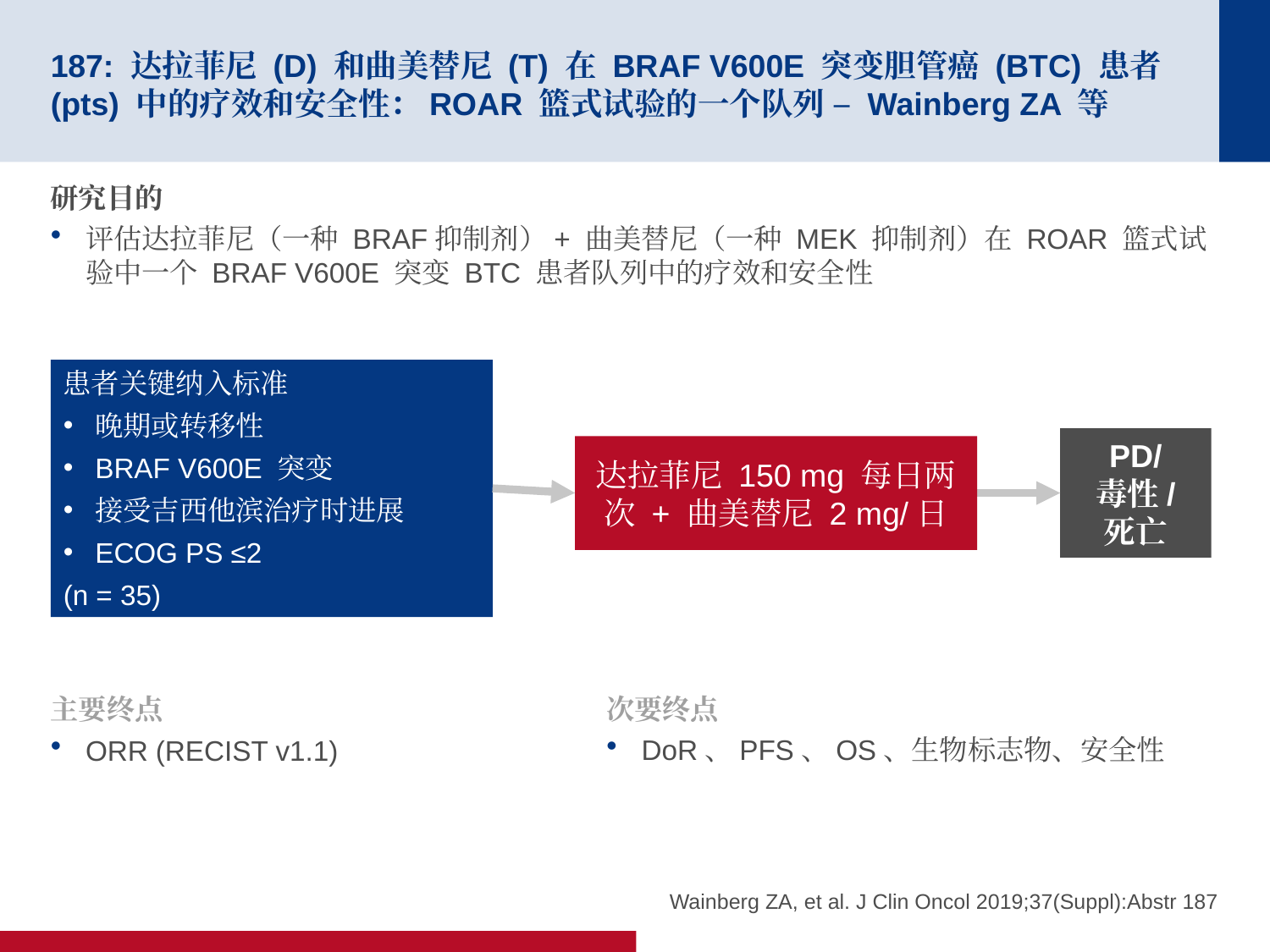

# 187: 达拉菲尼 (D) 和曲美替尼 (T) 在 BRAF V600E 突变胆管癌 (BTC) 患者 (pts) 中的疗效和安全性：ROAR 篮式试验的一个队列 – Wainberg ZA 等
研究目的
评估达拉菲尼（一种 BRAF抑制剂）+ 曲美替尼（一种 MEK 抑制剂）在 ROAR 篮式试验中一个 BRAF V600E 突变 BTC 患者队列中的疗效和安全性
患者关键纳入标准
晚期或转移性
BRAF V600E 突变
接受吉西他滨治疗时进展
ECOG PS ≤2
(n = 35)
PD/
毒性/
死亡
达拉菲尼 150 mg 每日两次 + 曲美替尼 2 mg/日
主要终点
ORR (RECIST v1.1)

次要终点
DoR、PFS、OS、生物标志物、安全性
Wainberg ZA, et al. J Clin Oncol 2019;37(Suppl):Abstr 187